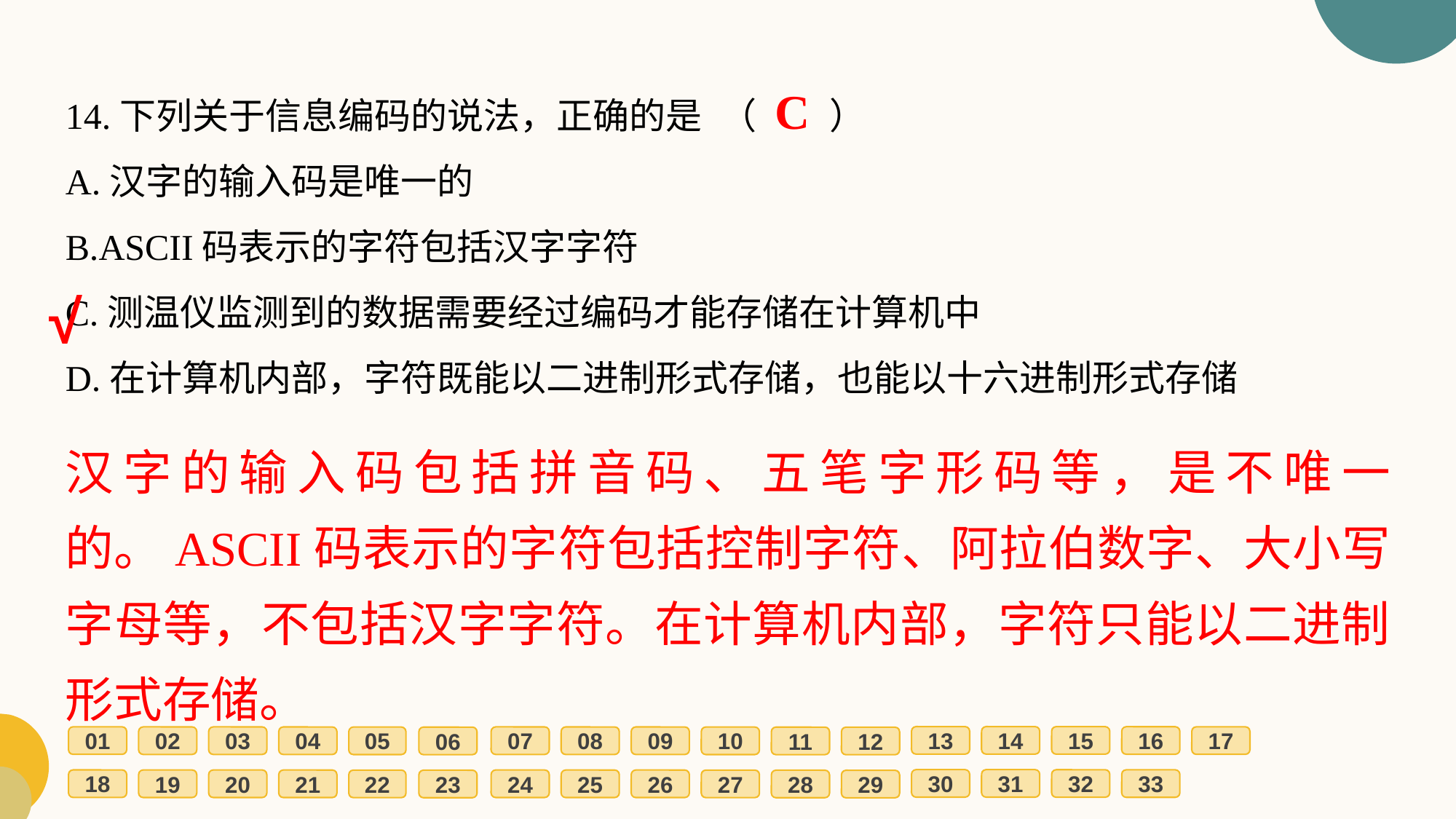

14.下列关于信息编码的说法，正确的是	（　　）
A.汉字的输入码是唯一的
B.ASCII码表示的字符包括汉字字符
C.测温仪监测到的数据需要经过编码才能存储在计算机中
D.在计算机内部，字符既能以二进制形式存储，也能以十六进制形式存储
C
√
汉字的输入码包括拼音码、五笔字形码等，是不唯一的。ASCII码表示的字符包括控制字符、阿拉伯数字、大小写字母等，不包括汉字字符。在计算机内部，字符只能以二进制形式存储。